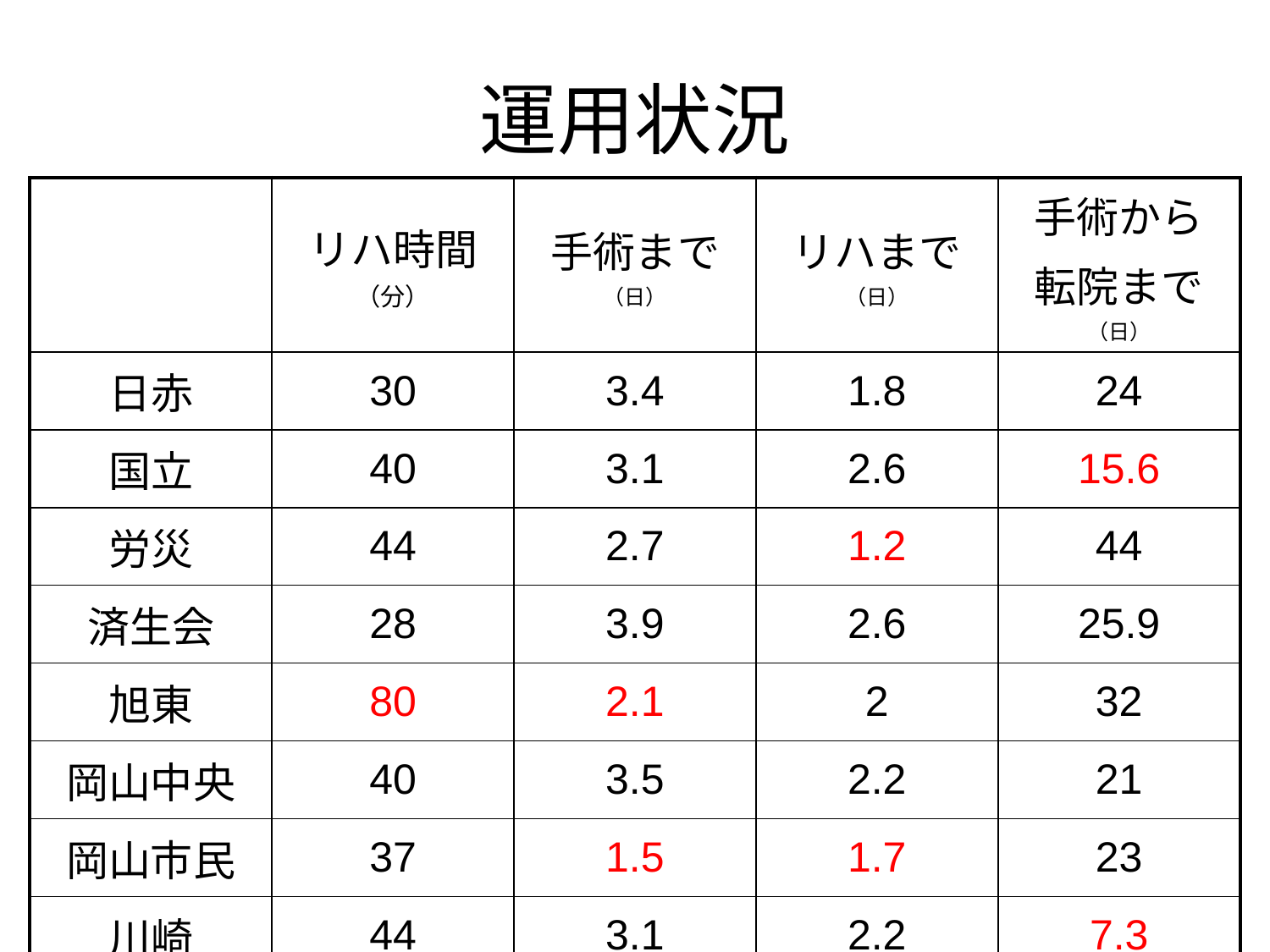

# 運用状況
|  | リハ時間（分） | 手術まで（日） | リハまで（日） | 手術から 転院まで（日） |
| --- | --- | --- | --- | --- |
| 日赤 | 30 | 3.4 | 1.8 | 24 |
| 国立 | 40 | 3.1 | 2.6 | 15.6 |
| 労災 | 44 | 2.7 | 1.2 | 44 |
| 済生会 | 28 | 3.9 | 2.6 | 25.9 |
| 旭東 | 80 | 2.1 | 2 | 32 |
| 岡山中央 | 40 | 3.5 | 2.2 | 21 |
| 岡山市民 | 37 | 1.5 | 1.7 | 23 |
| 川崎 | 44 | 3.1 | 2.2 | 7.3 |